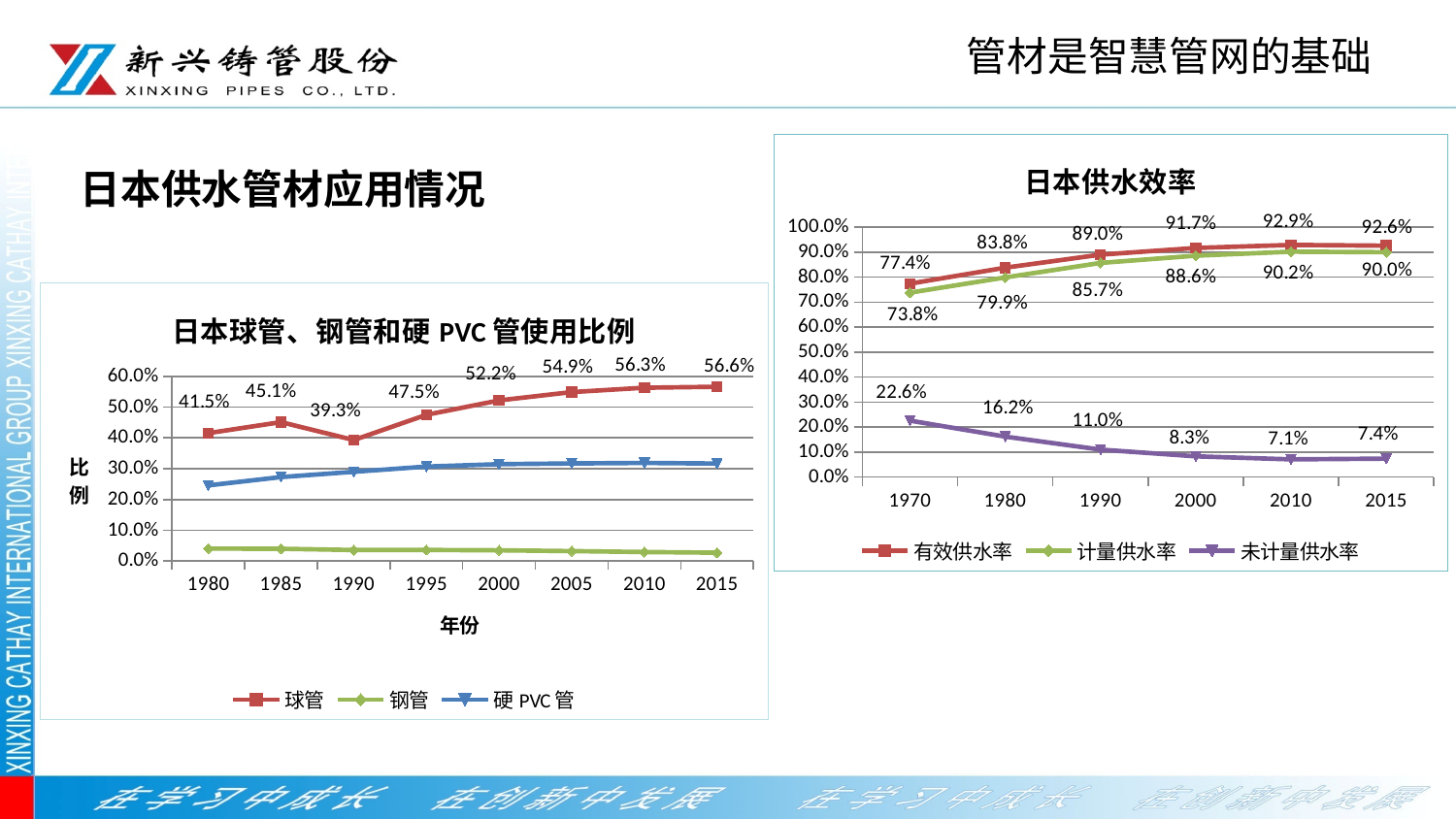

管材是智慧管网的基础
日本供水管材应用情况

### Chart: 日本供水效率

| Category | 有效供水率 | 计量供水率 | 未计量供水率 |
|---|---|---|---|
| 1970 | 0.774 | 0.738 | 0.226 |
| 1980 | 0.838 | 0.799 | 0.162 |
| 1990 | 0.89 | 0.857 | 0.11 |
| 2000 | 0.917 | 0.886 | 0.083 |
| 2010 | 0.929 | 0.902 | 0.071 |
| 2015 | 0.926 | 0.9 | 0.074 |

### Chart: 日本球管、钢管和硬PVC管使用比例

| Category | 球管 | 钢管 | 硬PVC管 |
|---|---|---|---|
| 1980 | 0.4154420409122972 | 0.04050082294850693 | 0.24585586644721374 |
| 1985 | 0.45133514172660083 | 0.039867605703904636 | 0.2728517034566857 |
| 1990 | 0.39307030632844725 | 0.035723689985078556 | 0.28998068989730535 |
| 1995 | 0.47488791894614185 | 0.03604368692354788 | 0.30695396283056503 |
| 2000 | 0.521718730261852 | 0.03490155739627885 | 0.3146373594643856 |
| 2005 | 0.5486693034792519 | 0.03227860829925589 | 0.31713816451029025 |
| 2010 | 0.5629681130107764 | 0.02939038649938375 | 0.3187908858199286 |
| 2015 | 0.5660728489742013 | 0.027104500907985773 | 0.31678948237306964 |